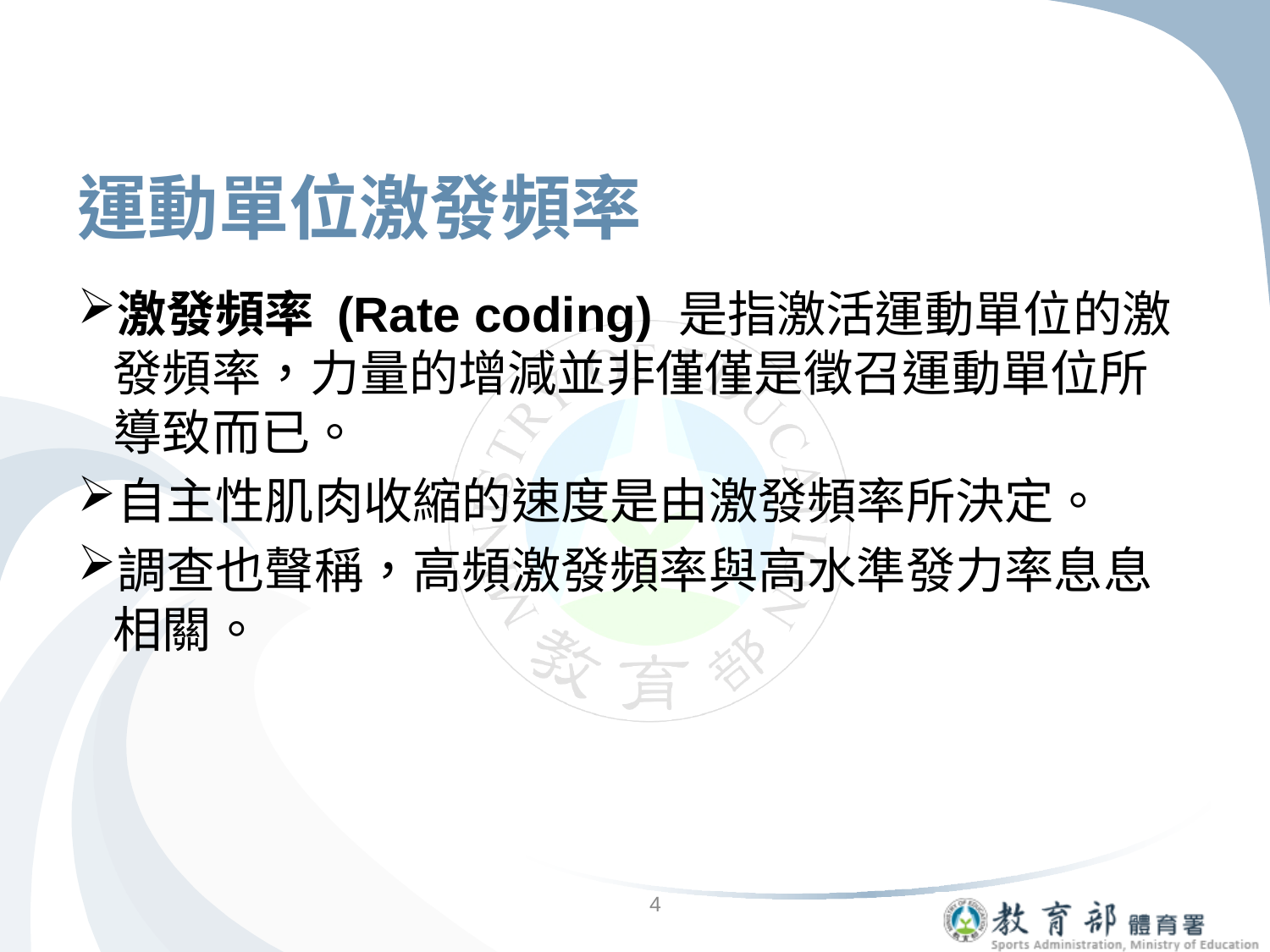

# 運動單位激發頻率
激發頻率 (Rate coding) 是指激活運動單位的激發頻率，力量的增減並非僅僅是徵召運動單位所導致而已。
自主性肌肉收縮的速度是由激發頻率所決定。
調查也聲稱，高頻激發頻率與高水準發力率息息相關。
4